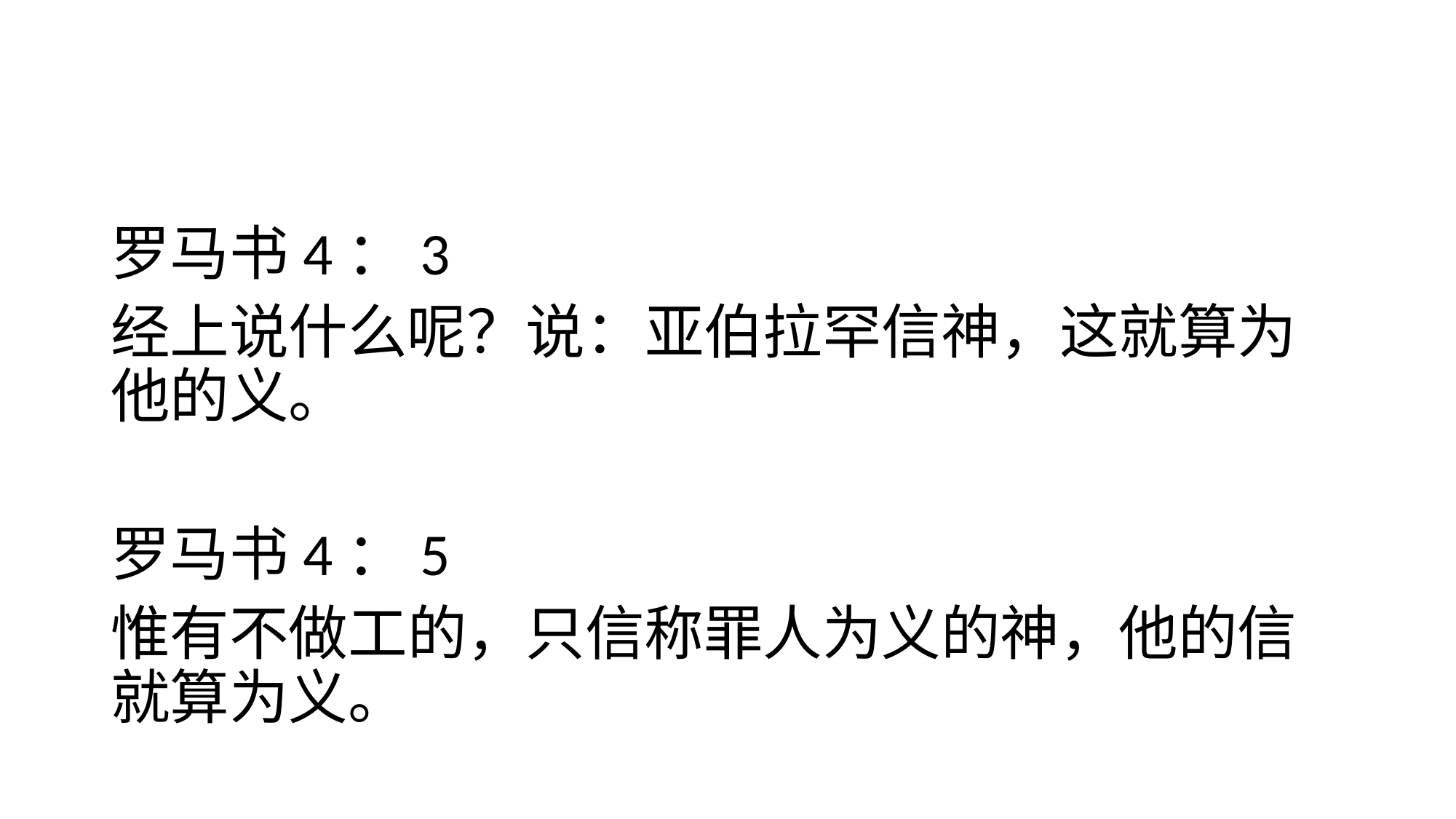

#
罗马书4：3
经上说什么呢？说：亚伯拉罕信神，这就算为他的义。

罗马书4：5
惟有不做工的，只信称罪人为义的神，他的信就算为义。